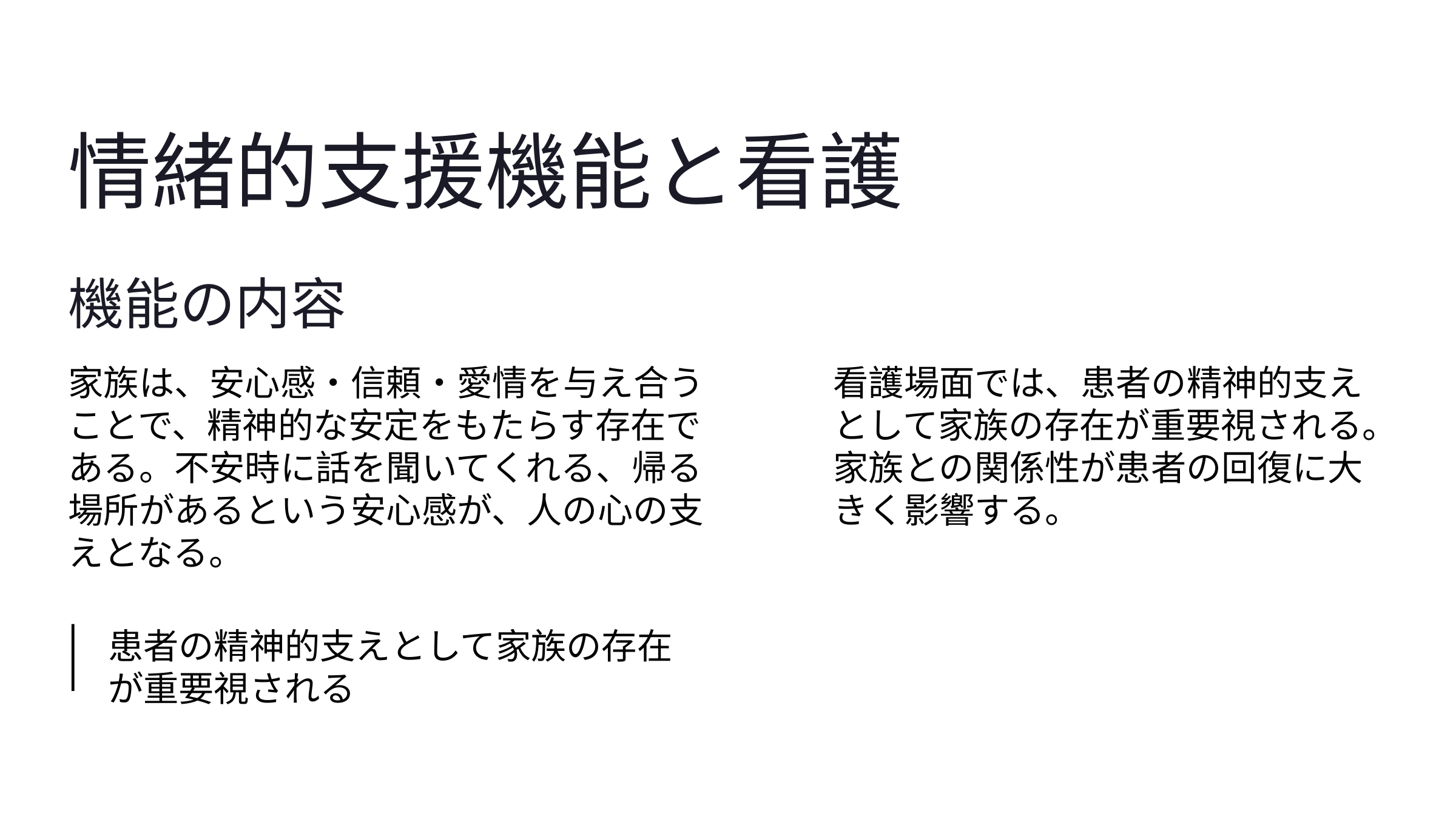

情緒的支援機能と看護
機能の内容
看護場面では、患者の精神的支えとして家族の存在が重要視される。家族との関係性が患者の回復に大きく影響する。
家族は、安心感・信頼・愛情を与え合うことで、精神的な安定をもたらす存在である。不安時に話を聞いてくれる、帰る場所があるという安心感が、人の心の支えとなる。

患者の精神的支えとして家族の存在が重要視される